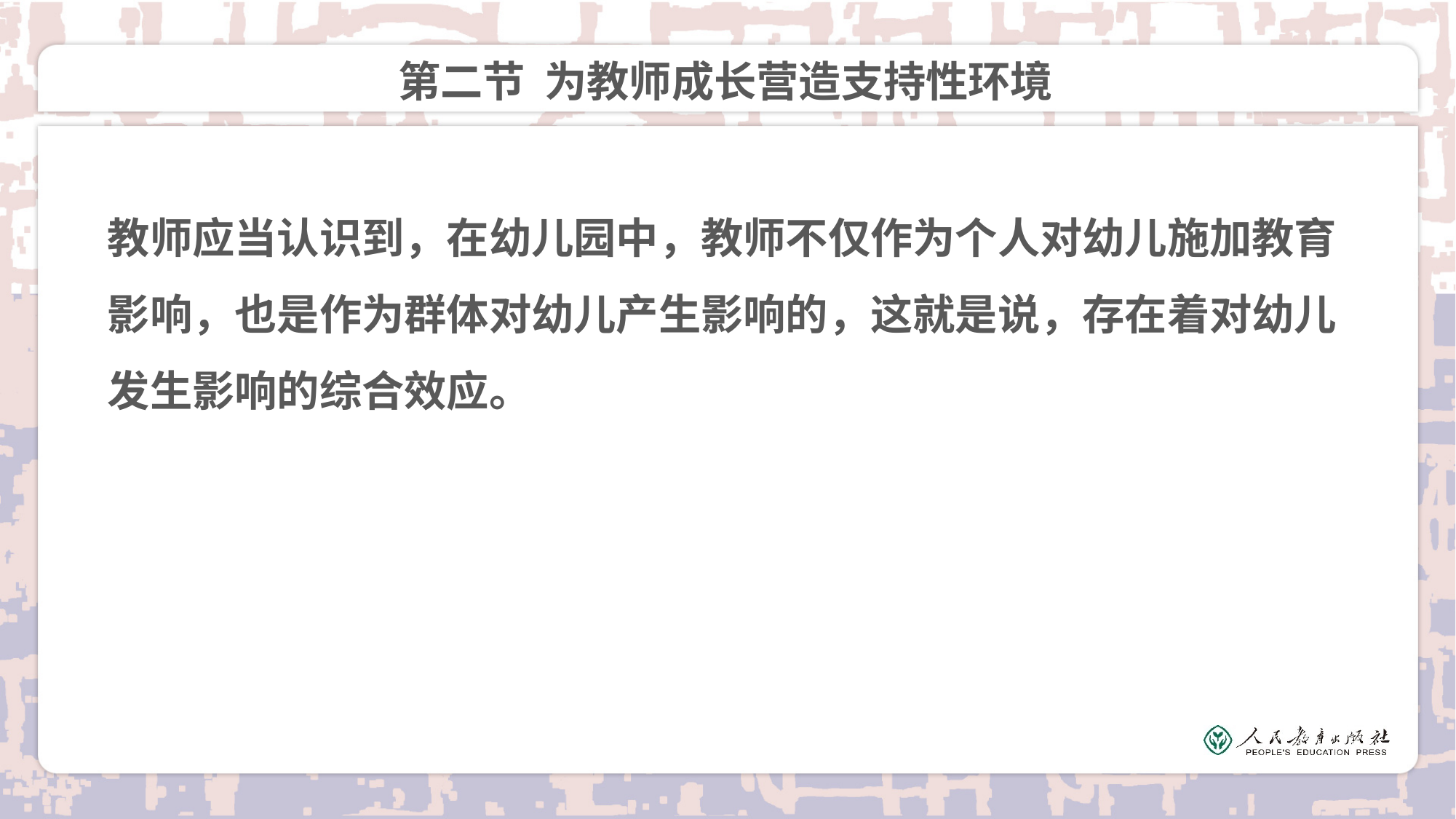

# 第二节  为教师成长营造支持性环境
教师应当认识到，在幼儿园中，教师不仅作为个人对幼儿施加教育影响，也是作为群体对幼儿产生影响的，这就是说，存在着对幼儿发生影响的综合效应。